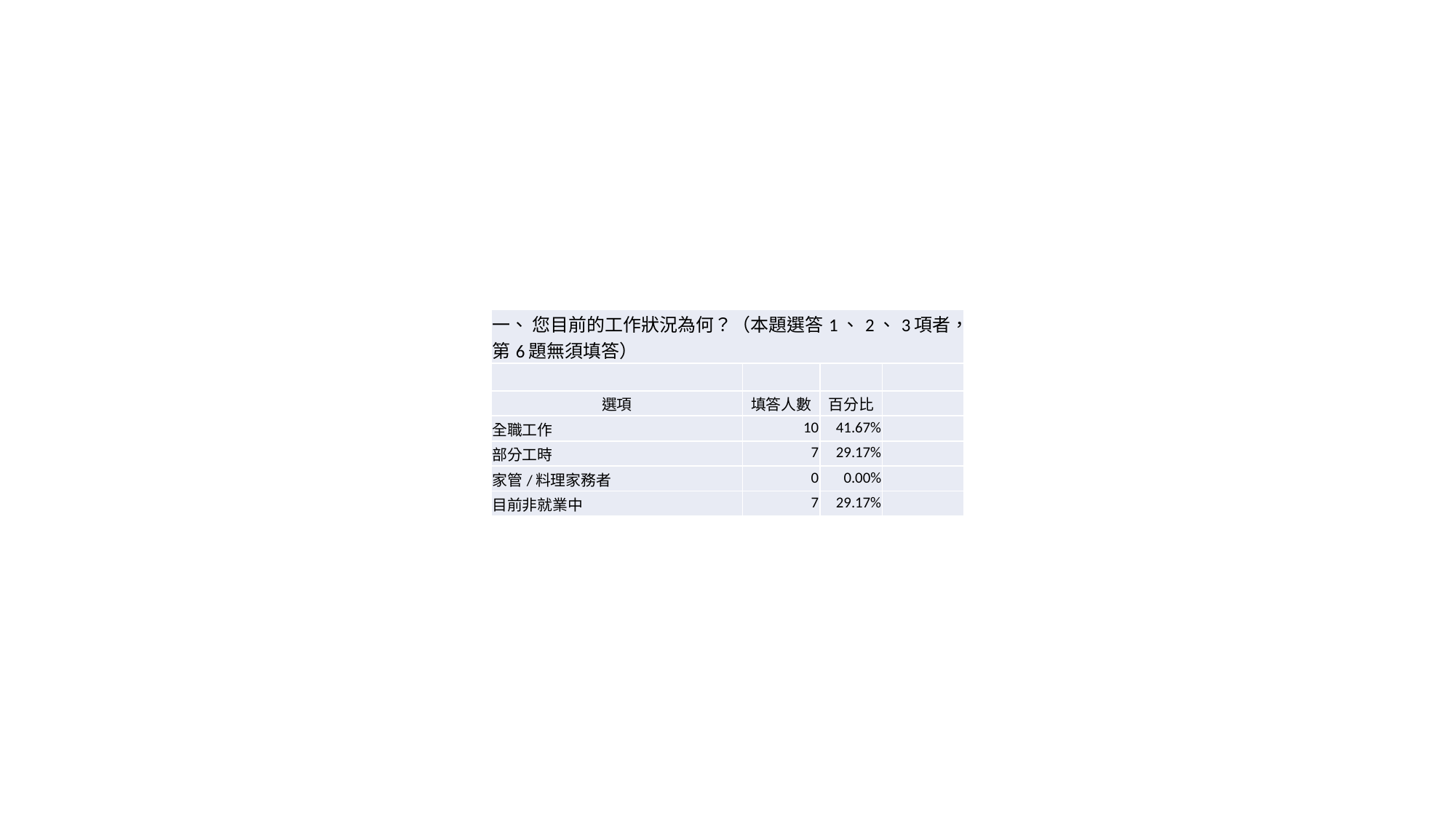

| 一、 您目前的工作狀況為何？（本題選答1、2、3項者，第6題無須填答） |  |  |  |
| --- | --- | --- | --- |
|  |  |  |  |
| 選項 | 填答人數 | 百分比 |  |
| 全職工作 | 10 | 41.67% |  |
| 部分工時 | 7 | 29.17% |  |
| 家管/料理家務者 | 0 | 0.00% |  |
| 目前非就業中 | 7 | 29.17% |  |